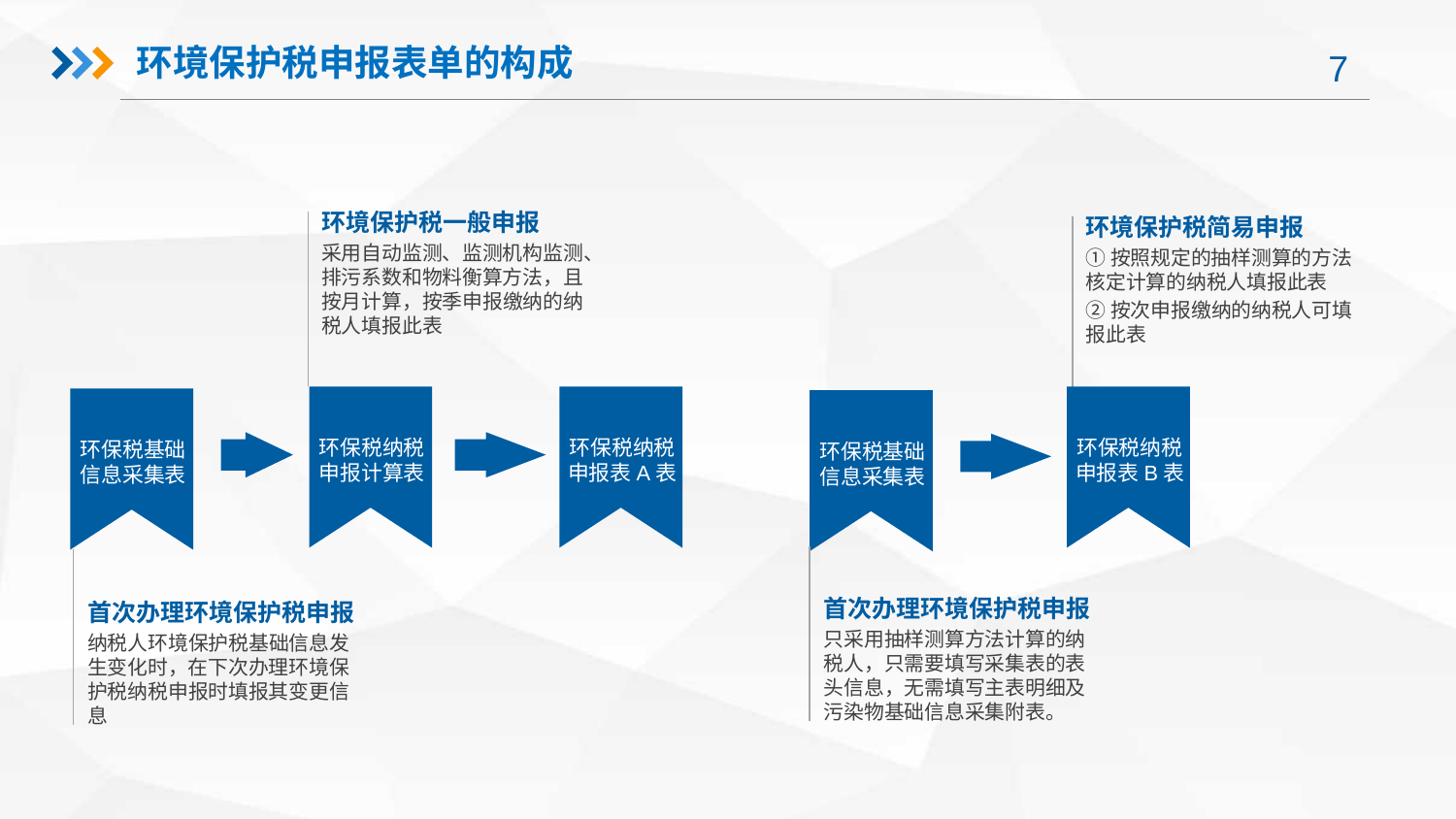

环境保护税申报表单的构成
环境保护税一般申报
采用自动监测、监测机构监测、排污系数和物料衡算方法，且按月计算，按季申报缴纳的纳税人填报此表
环境保护税简易申报
①按照规定的抽样测算的方法核定计算的纳税人填报此表
②按次申报缴纳的纳税人可填报此表

环保税纳税申报计算表

环保税纳税申报表A表

环保税纳税申报表B表

环保税基础信息采集表

环保税基础信息采集表

首次办理环境保护税申报
只采用抽样测算方法计算的纳税人，只需要填写采集表的表头信息，无需填写主表明细及污染物基础信息采集附表。
首次办理环境保护税申报
纳税人环境保护税基础信息发生变化时，在下次办理环境保护税纳税申报时填报其变更信息